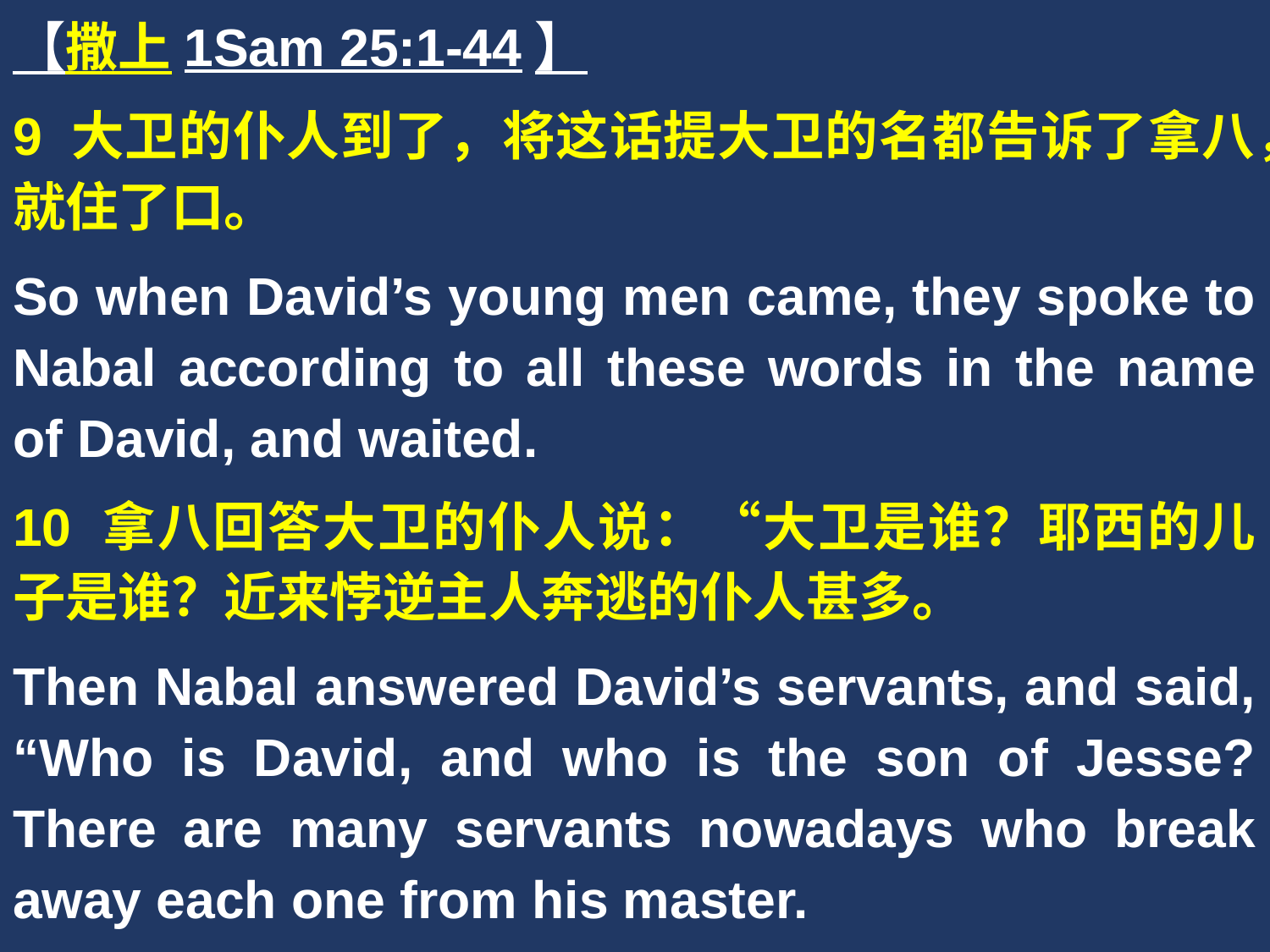

【撒上1Sam 25:1-44】
9 大卫的仆人到了，将这话提大卫的名都告诉了拿八，就住了口。
So when David’s young men came, they spoke to Nabal according to all these words in the name of David, and waited.
10 拿八回答大卫的仆人说：“大卫是谁？耶西的儿子是谁？近来悖逆主人奔逃的仆人甚多。
Then Nabal answered David’s servants, and said, “Who is David, and who is the son of Jesse? There are many servants nowadays who break away each one from his master.